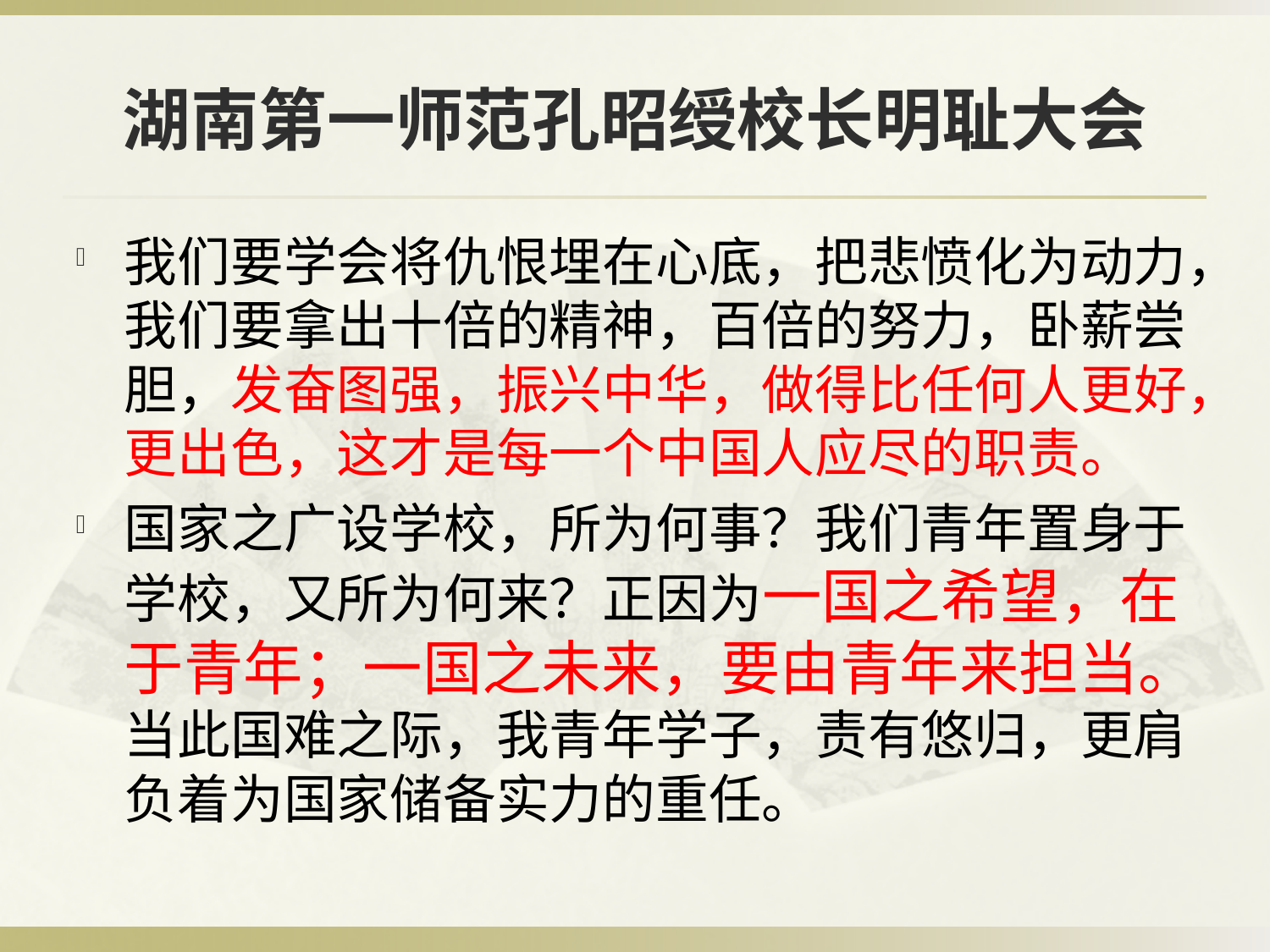

# 湖南第一师范孔昭绶校长明耻大会
我们要学会将仇恨埋在心底，把悲愤化为动力，我们要拿出十倍的精神，百倍的努力，卧薪尝胆，发奋图强，振兴中华，做得比任何人更好，更出色，这才是每一个中国人应尽的职责。
国家之广设学校，所为何事？我们青年置身于学校，又所为何来？正因为一国之希望，在于青年；一国之未来，要由青年来担当。当此国难之际，我青年学子，责有悠归，更肩负着为国家储备实力的重任。